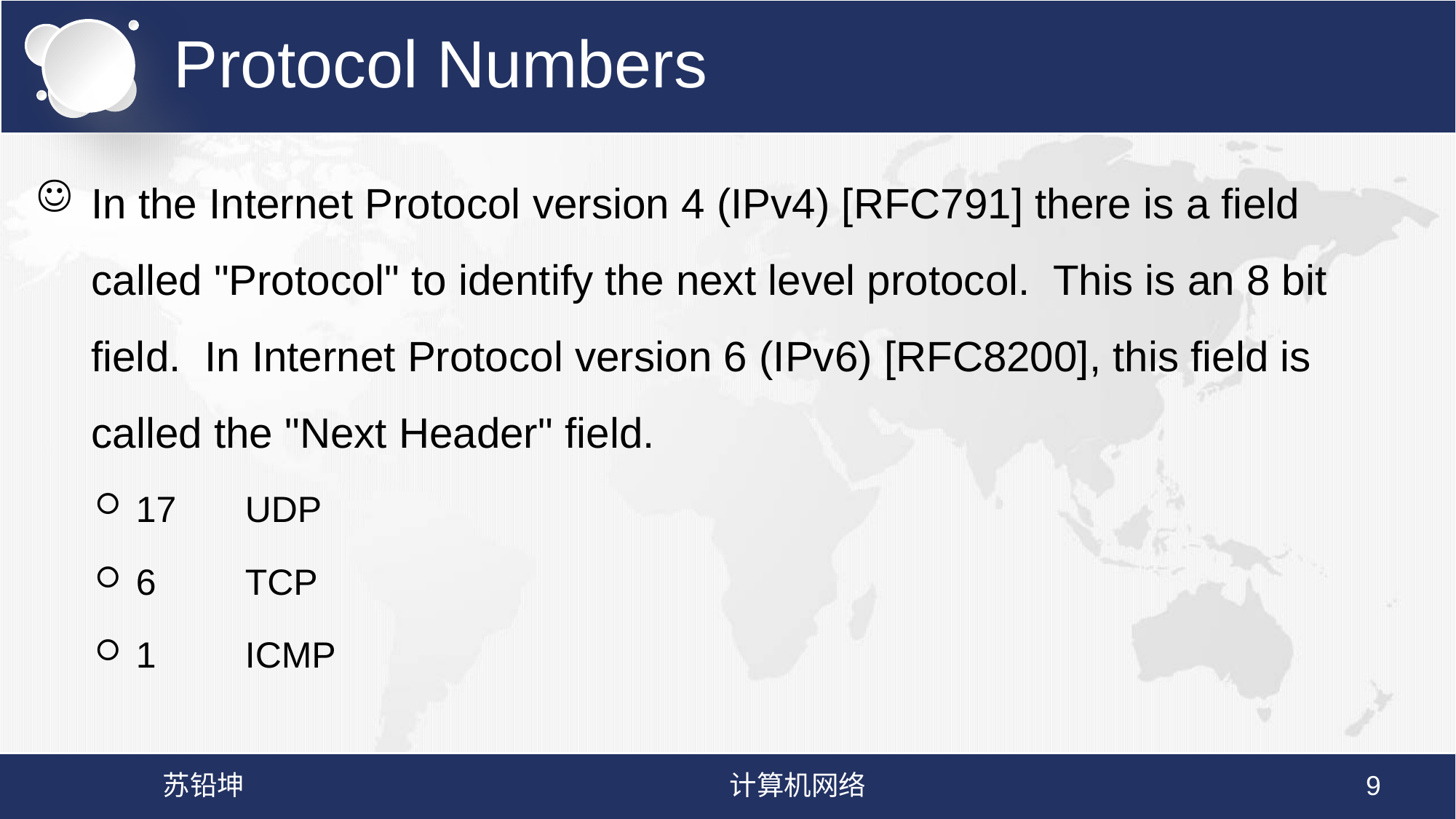

# Protocol Numbers

In the Internet Protocol version 4 (IPv4) [RFC791] there is a field called "Protocol" to identify the next level protocol.  This is an 8 bit field.  In Internet Protocol version 6 (IPv6) [RFC8200], this field is called the "Next Header" field.
17	UDP
6	TCP
1	ICMP

苏铅坤
计算机网络
9